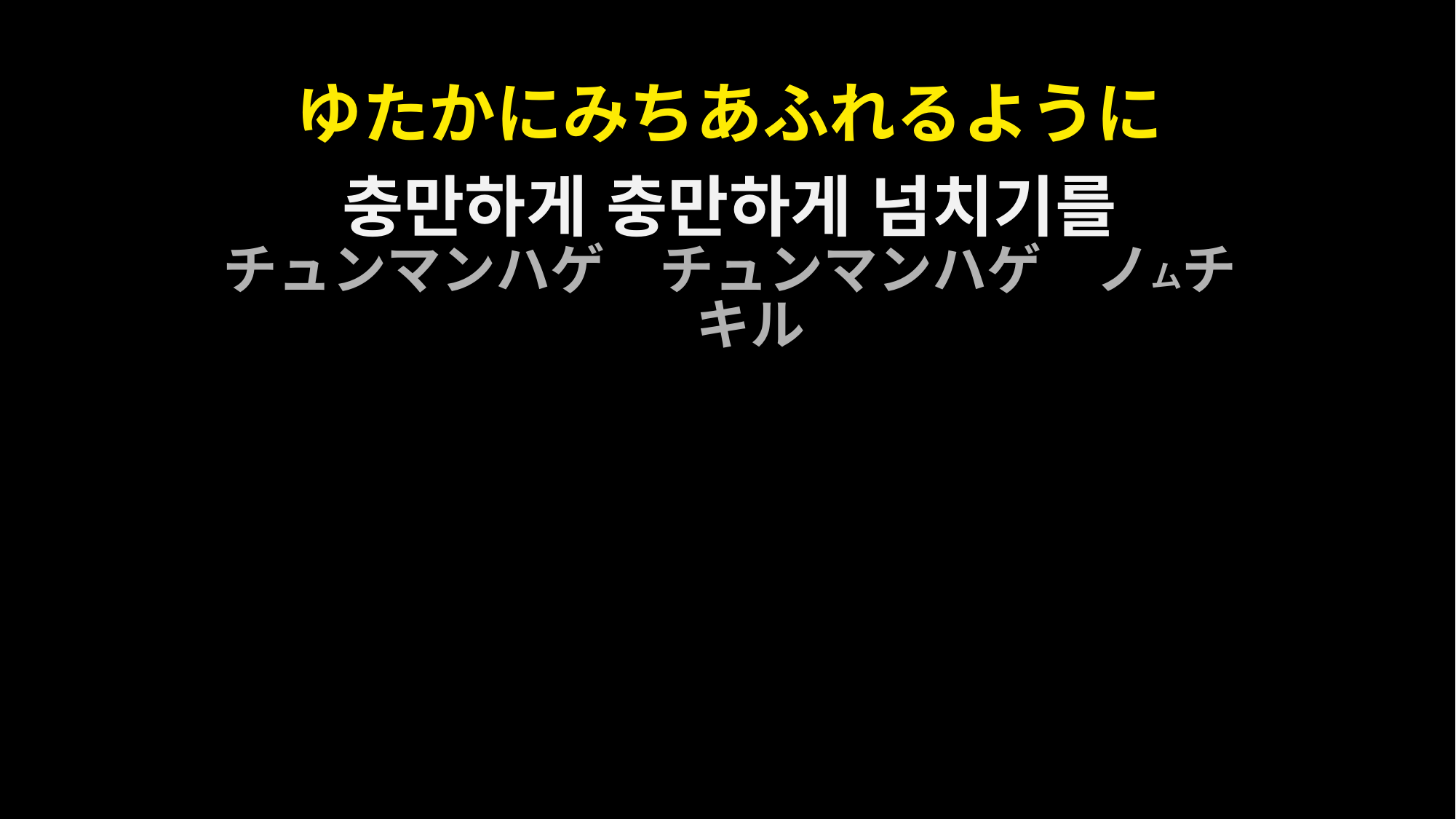

ゆたかにみちあふれるように
충만하게 충만하게 넘치기를
チュンマンハゲ　チュンマンハゲ　ノムチキル